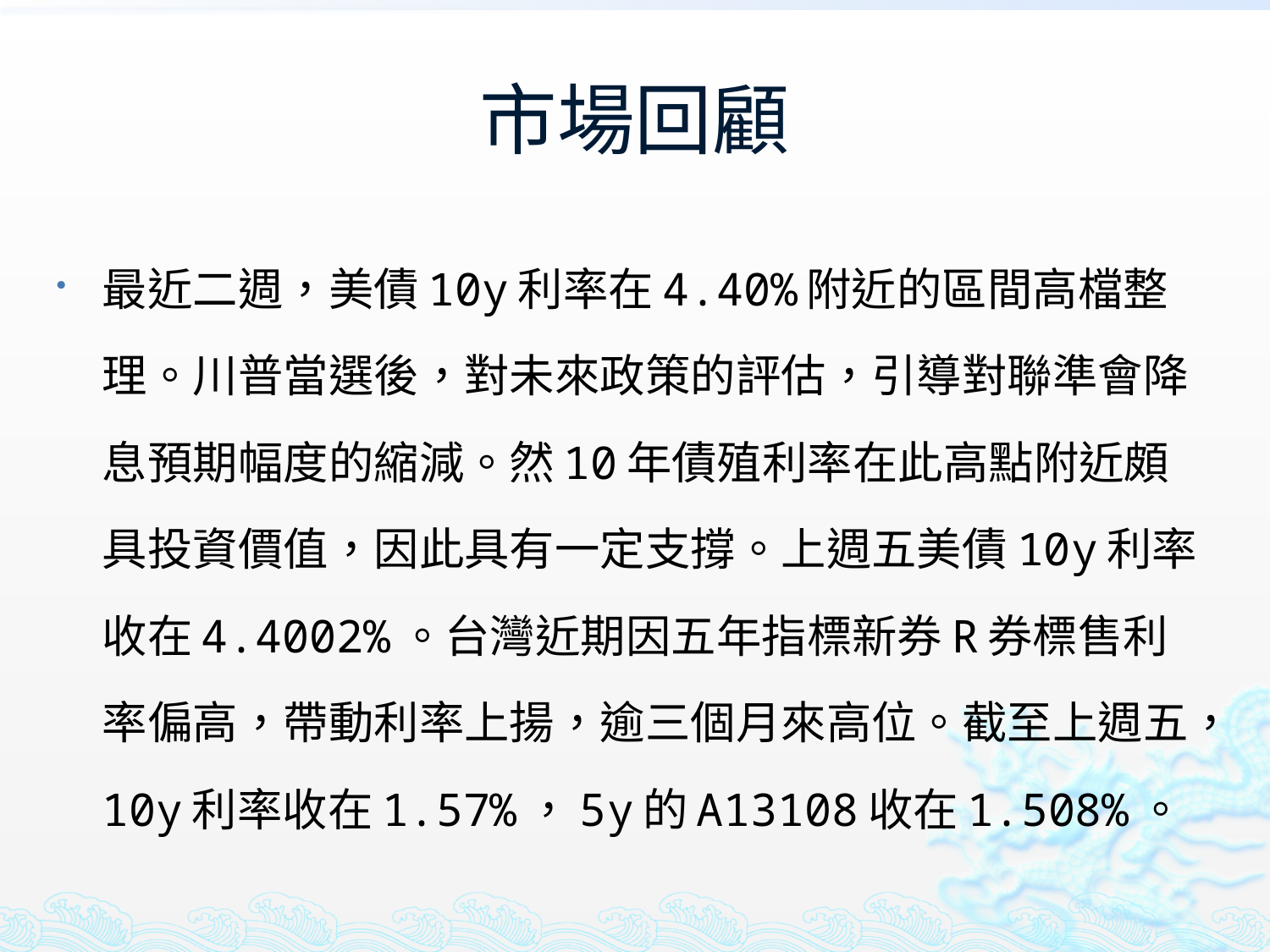

# 市場回顧
最近二週，美債10y利率在4.40%附近的區間高檔整理。川普當選後，對未來政策的評估，引導對聯準會降息預期幅度的縮減。然10年債殖利率在此高點附近頗具投資價值，因此具有一定支撐。上週五美債10y利率收在4.4002%。台灣近期因五年指標新券R券標售利率偏高，帶動利率上揚，逾三個月來高位。截至上週五，10y利率收在1.57%，5y的A13108收在1.508%。